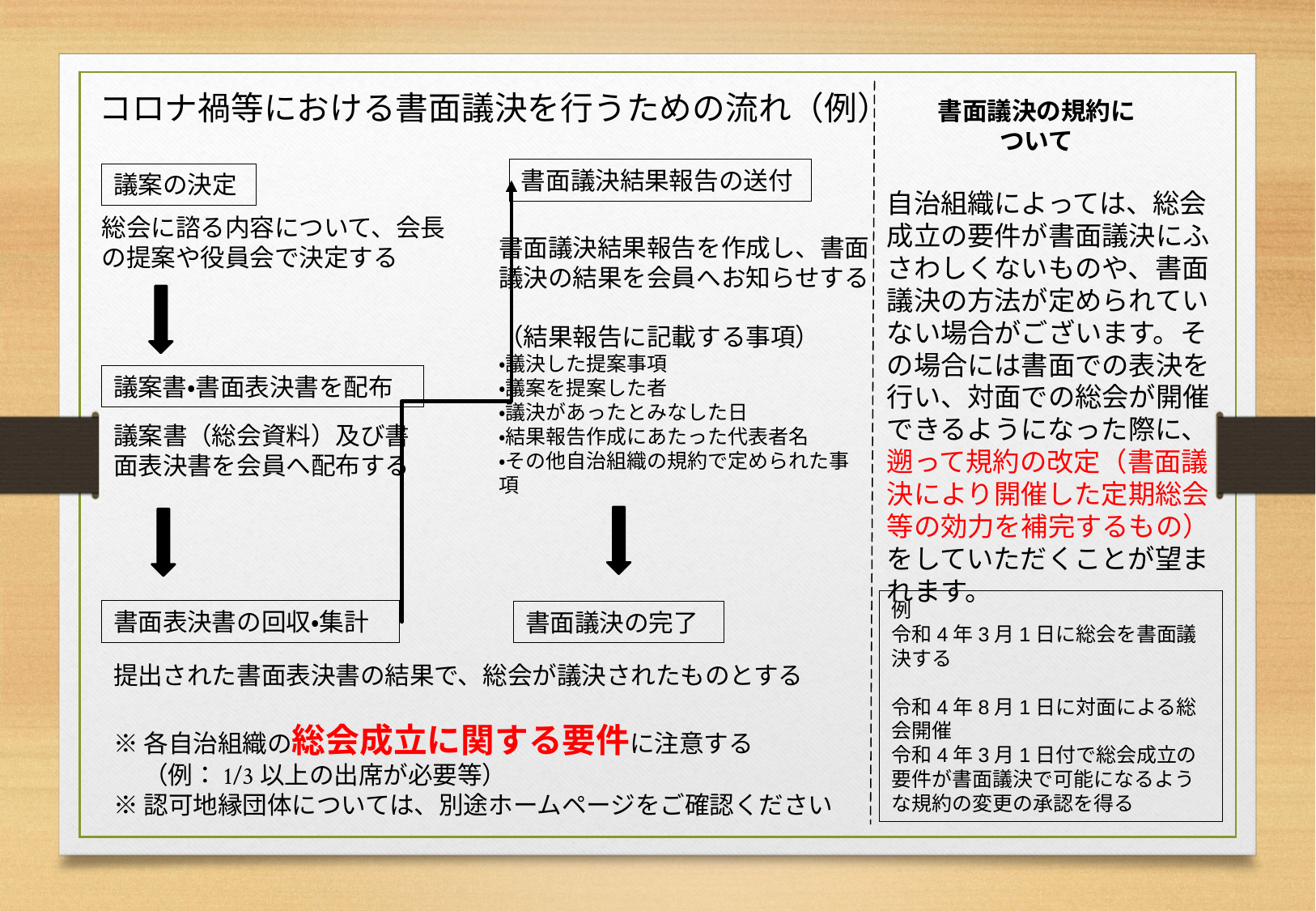

コロナ禍等における書面議決を行うための流れ（例）
書面議決の規約について
書面議決結果報告の送付
議案の決定
自治組織によっては、総会成立の要件が書面議決にふさわしくないものや、書面議決の方法が定められていない場合がございます。その場合には書面での表決を行い、対面での総会が開催できるようになった際に、遡って規約の改定（書面議決により開催した定期総会等の効力を補完するもの）をしていただくことが望まれます。
総会に諮る内容について、会長の提案や役員会で決定する
書面議決結果報告を作成し、書面議決の結果を会員へお知らせする

（結果報告に記載する事項）
・議決した提案事項
・議案を提案した者
・議決があったとみなした日
・結果報告作成にあたった代表者名
・その他自治組織の規約で定められた事項

議案書・書面表決書を配布
議案書（総会資料）及び書面表決書を会員へ配布する

例
令和4年3月1日に総会を書面議決する

令和4年8月1日に対面による総会開催
令和4年3月1日付で総会成立の要件が書面議決で可能になるような規約の変更の承認を得る
書面表決書の回収・集計
書面議決の完了
提出された書面表決書の結果で、総会が議決されたものとする

※各自治組織の総会成立に関する要件に注意する
　 （例：1/3以上の出席が必要等）
※認可地縁団体については、別途ホームページをご確認ください